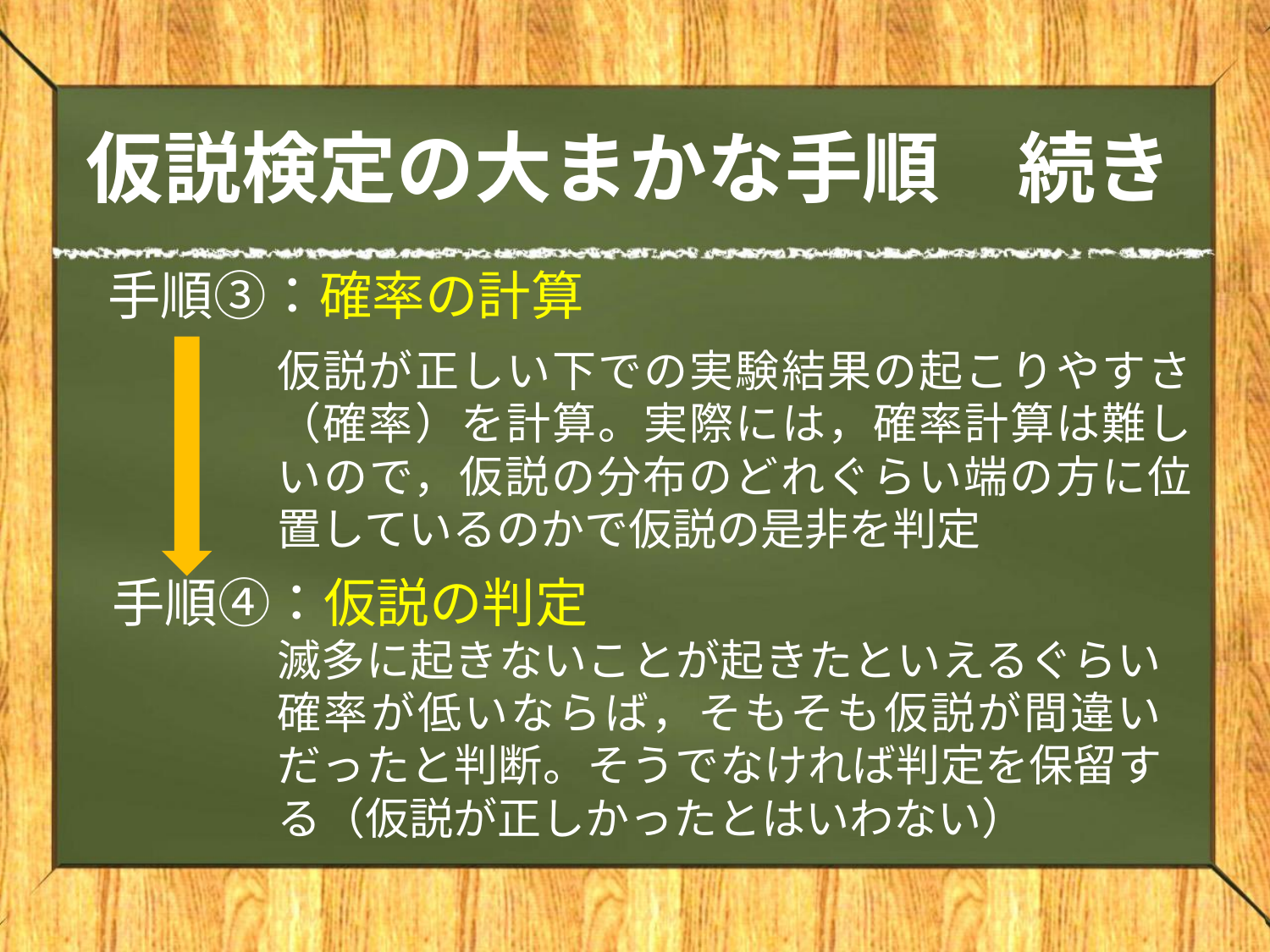

# 仮説検定の大まかな手順　続き
手順③：確率の計算

仮説が正しい下での実験結果の起こりやすさ（確率）を計算。実際には，確率計算は難しいので，仮説の分布のどれぐらい端の方に位置しているのかで仮説の是非を判定
手順④：仮説の判定
滅多に起きないことが起きたといえるぐらい確率が低いならば，そもそも仮説が間違いだったと判断。そうでなければ判定を保留する（仮説が正しかったとはいわない）